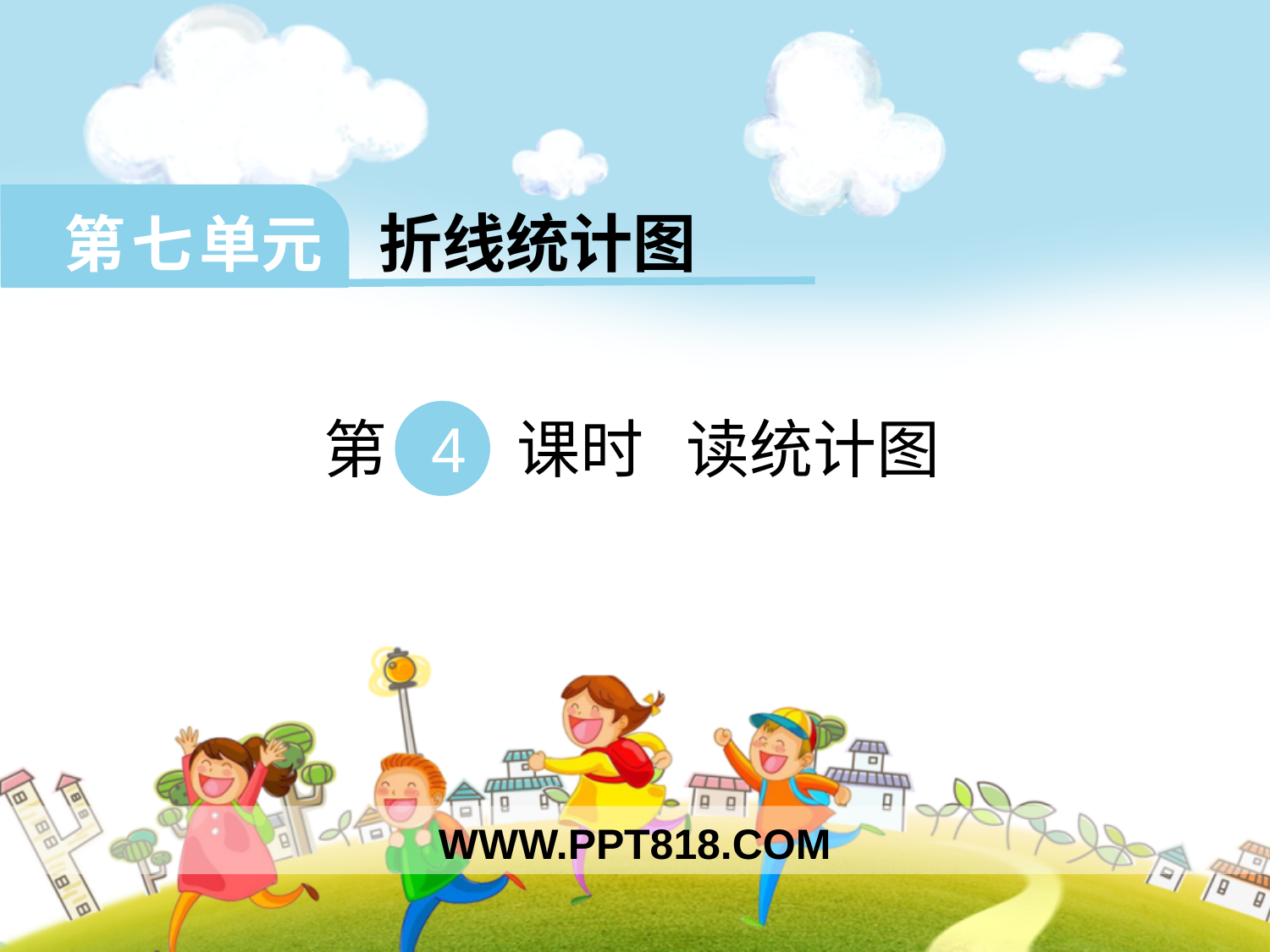

第 七 单元    折线统计图

  第  4  课时   读统计图
WWW.PPT818.COM